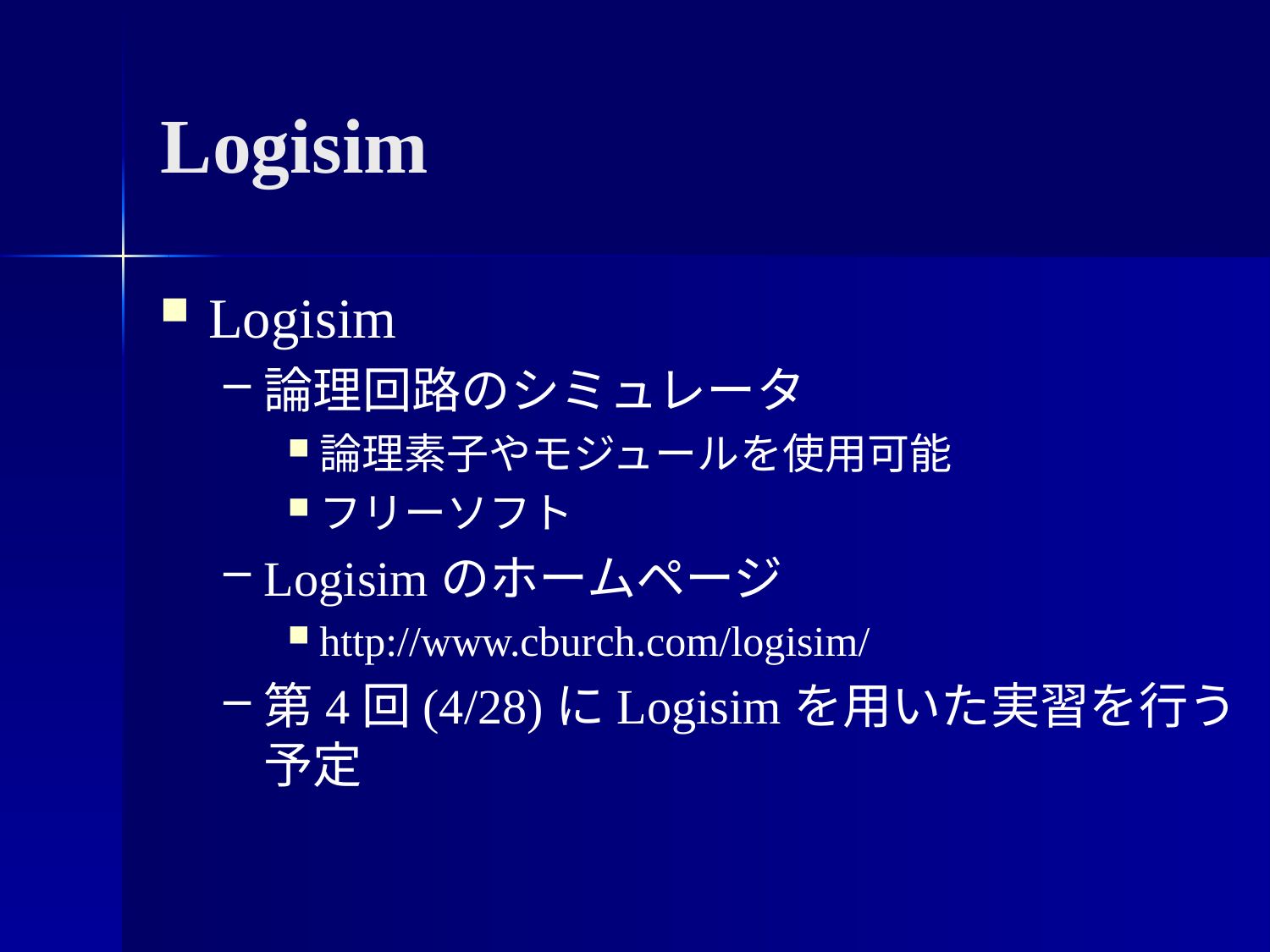

# Logisim
Logisim
論理回路のシミュレータ
論理素子やモジュールを使用可能
フリーソフト
Logisimのホームページ
http://www.cburch.com/logisim/
第4回(4/28)にLogisimを用いた実習を行う予定